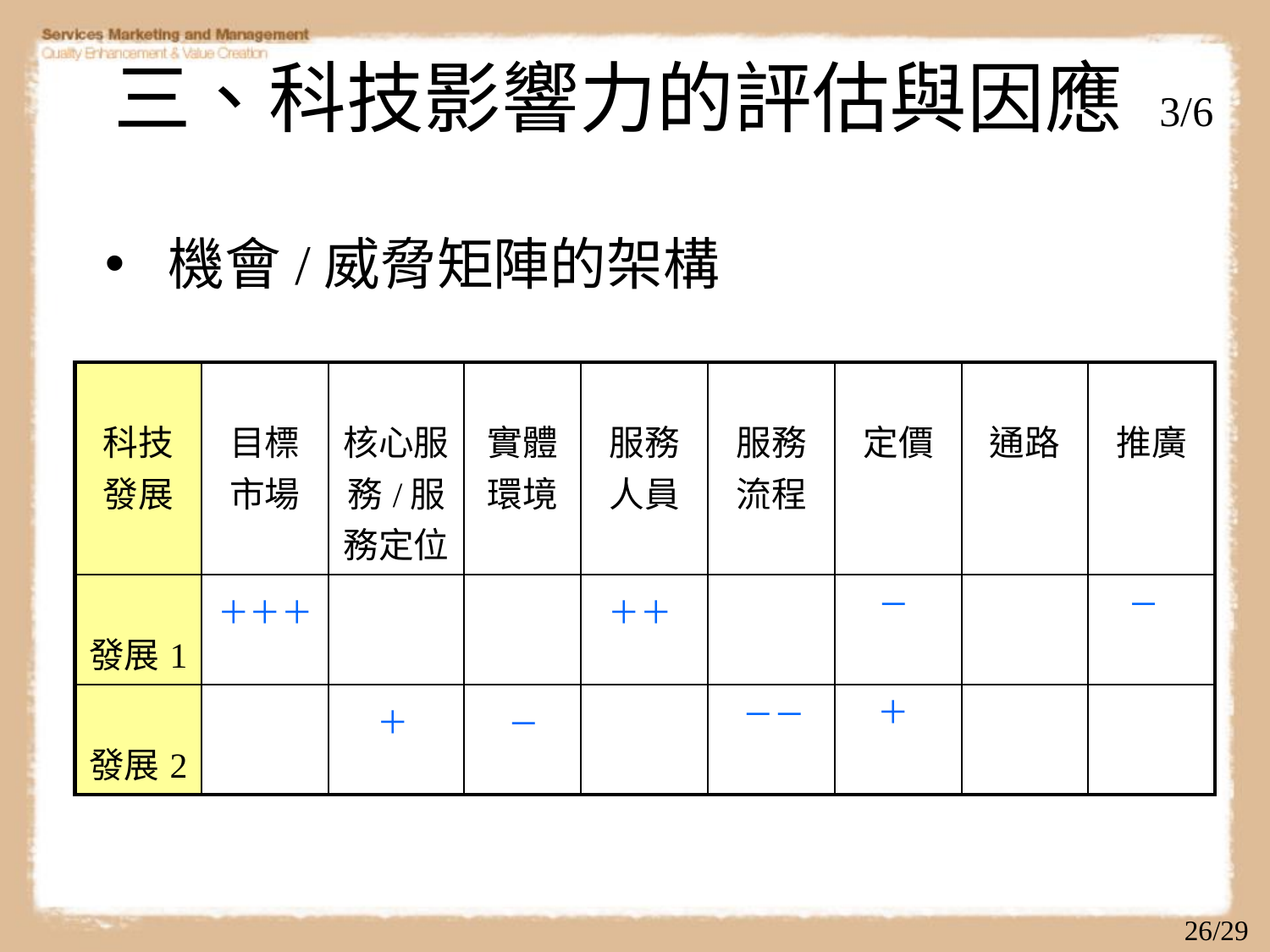

# 三、科技影響力的評估與因應 3/6
機會/威脅矩陣的架構
| 科技發展 | 目標市場 | 核心服務/服務定位 | 實體環境 | 服務人員 | 服務流程 | 定價 | 通路 | 推廣 |
| --- | --- | --- | --- | --- | --- | --- | --- | --- |
| 發展1 |  |  |  |  |  |  |  |  |
| 發展2 |  |  |  |  |  |  |  |  |
─
─
＋＋＋
＋＋
─ ─
＋
─
＋